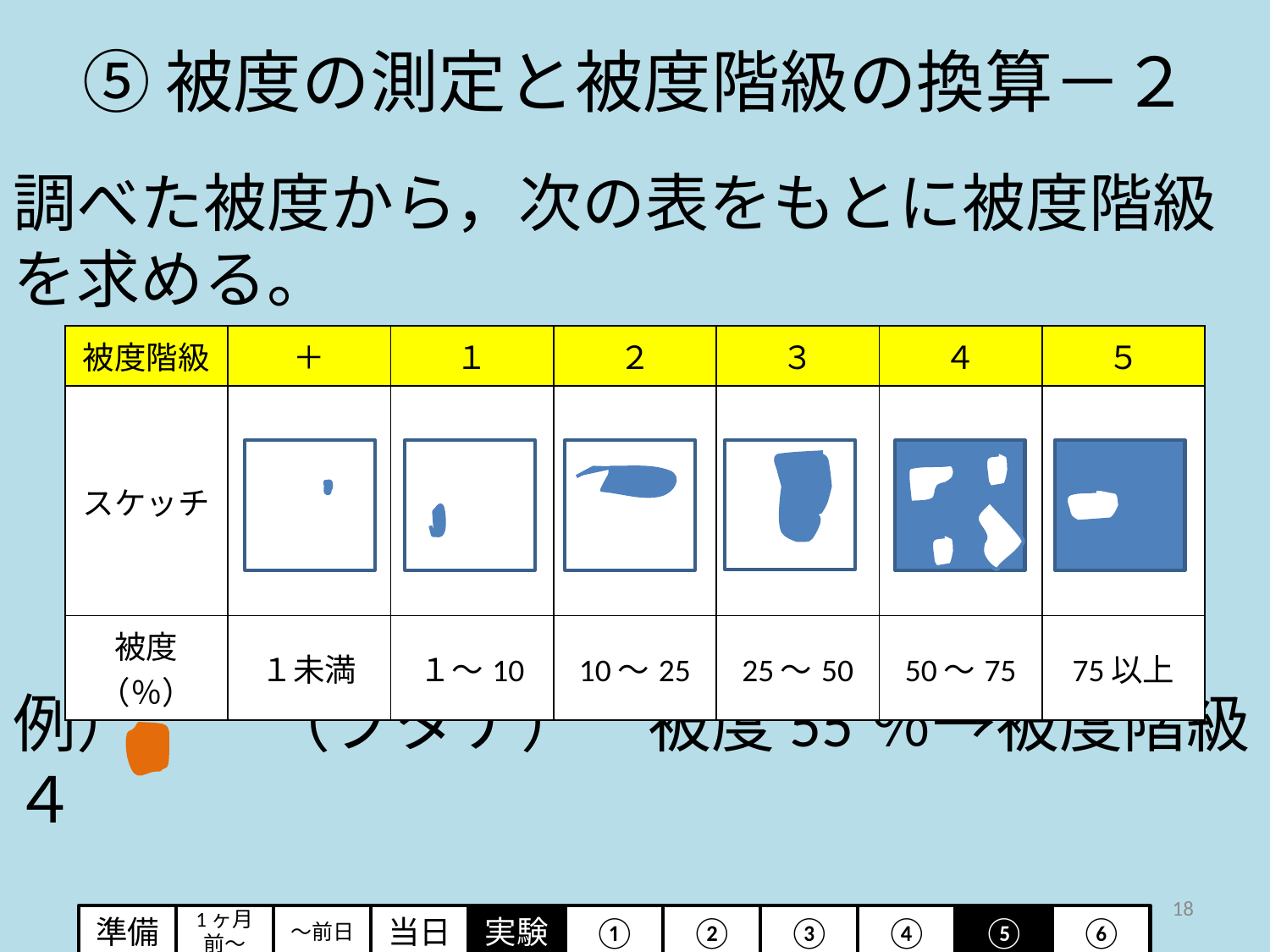

# ⑤被度の測定と被度階級の換算－２
調べた被度から，次の表をもとに被度階級を求める。

例）　　（ブタナ）　被度55％→被度階級４
| 被度階級 | ＋ | １ | ２ | ３ | ４ | ５ |
| --- | --- | --- | --- | --- | --- | --- |
| スケッチ |  |  |  |  |  |  |
| 被度（％） | １未満 | １～10 | 10～25 | 25～50 | 50～75 | 75以上 |

18
準備
1ヶ月
前～
～前日
実験
①
②
③
当日
④
⑤
⑥